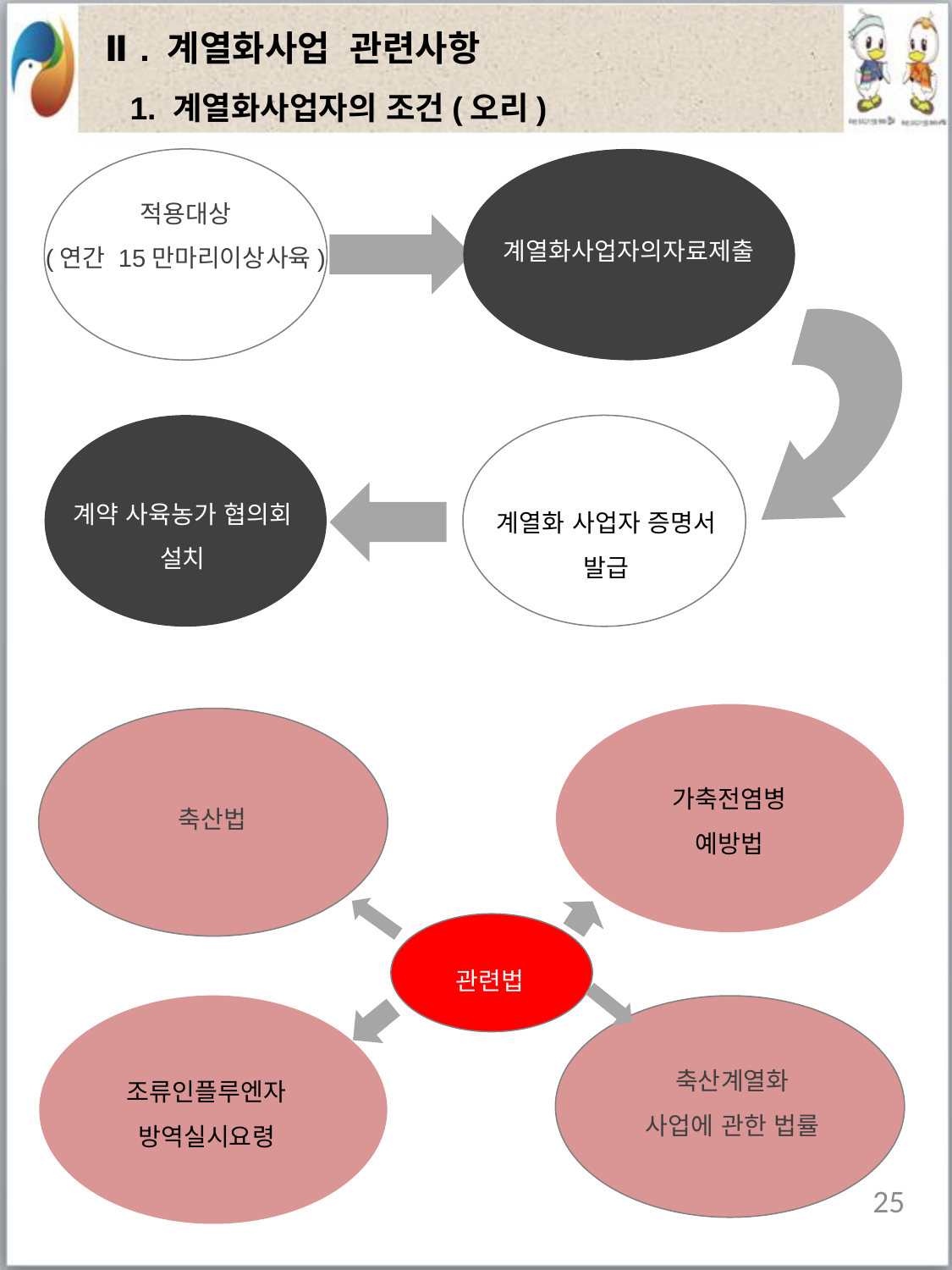

| Ⅱ. 계열화사업 관련사항 |
| --- |
1. 계열화사업자의 조건(오리)

적용대상
(연간 15만마리이상사육)

계열화사업자의자료제출

계약 사육농가 협의회 설치

계열화 사업자 증명서 발급

가축전염병
예방법
축산법

관련법

축산계열화
사업에 관한 법률
조류인플루엔자
방역실시요령
25